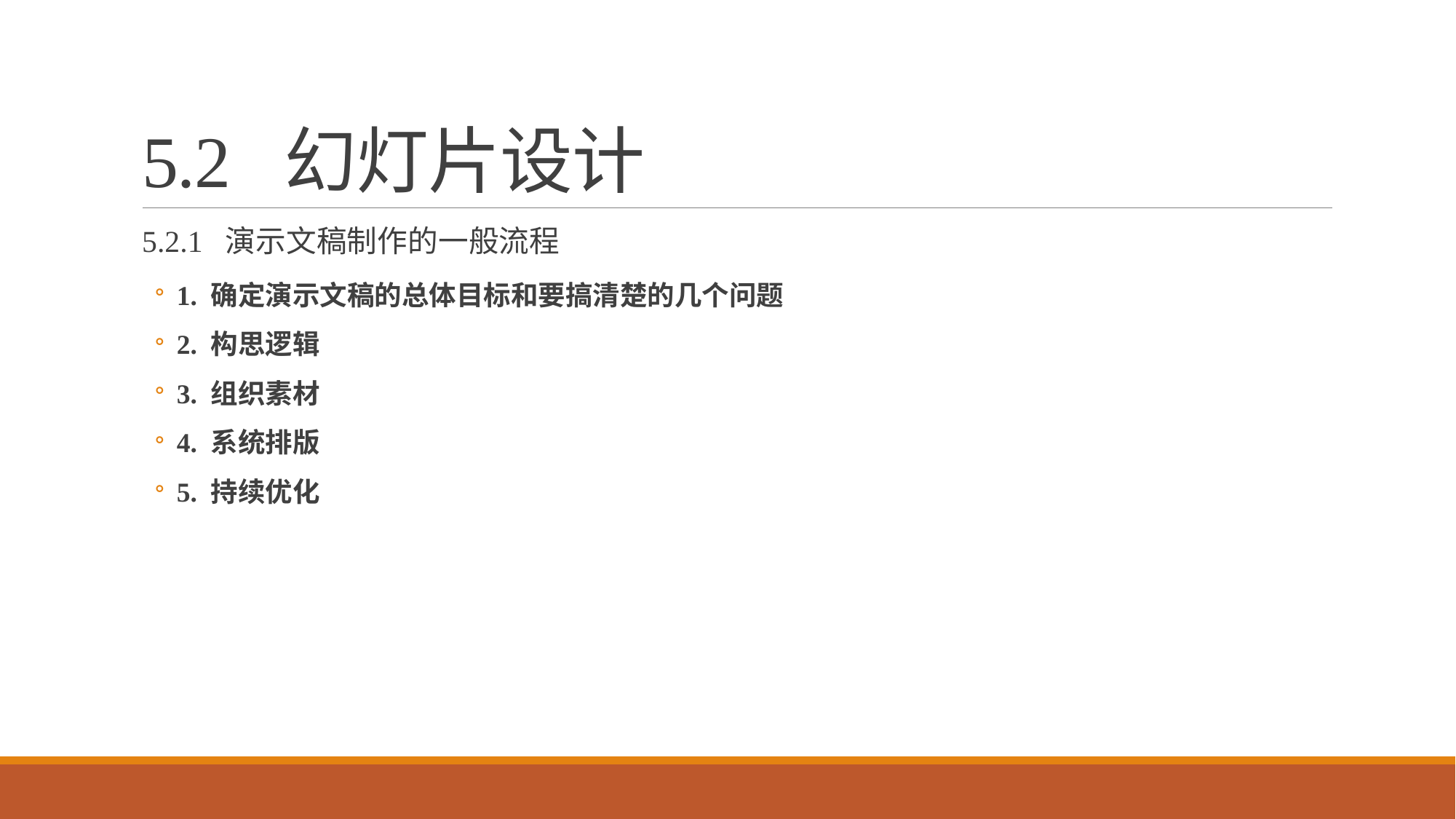

# 5.2  幻灯片设计
5.2.1  演示文稿制作的一般流程
1. 确定演示文稿的总体目标和要搞清楚的几个问题
2. 构思逻辑
3. 组织素材
4. 系统排版
5. 持续优化